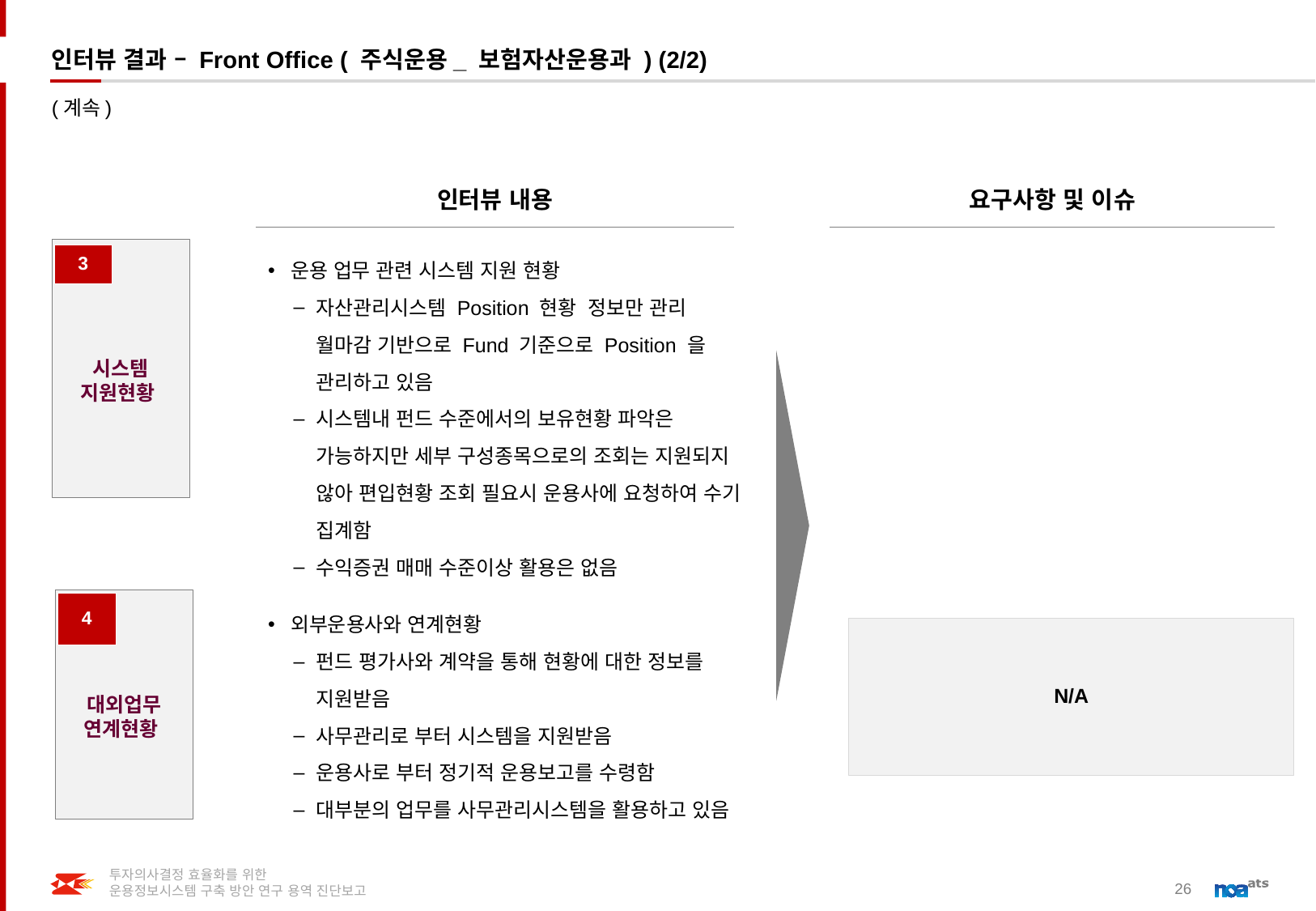

# 인터뷰 결과 – Front Office ( 주식운용_ 보험자산운용과 ) (2/2)
(계속)
인터뷰 내용
요구사항 및 이슈

시스템 지원현황
운용 업무 관련 시스템 지원 현황
자산관리시스템 Position 현황  정보만 관리 월마감 기반으로 Fund 기준으로 Position 을 관리하고 있음
시스템내 펀드 수준에서의 보유현황 파악은 가능하지만 세부 구성종목으로의 조회는 지원되지 않아 편입현황 조회 필요시 운용사에 요청하여 수기 집계함
수익증권 매매 수준이상 활용은 없음

3

대외업무 연계현황
4
외부운용사와 연계현황
펀드 평가사와 계약을 통해 현황에 대한 정보를 지원받음
사무관리로 부터 시스템을 지원받음
운용사로 부터 정기적 운용보고를 수령함
대부분의 업무를 사무관리시스템을 활용하고 있음
N/A